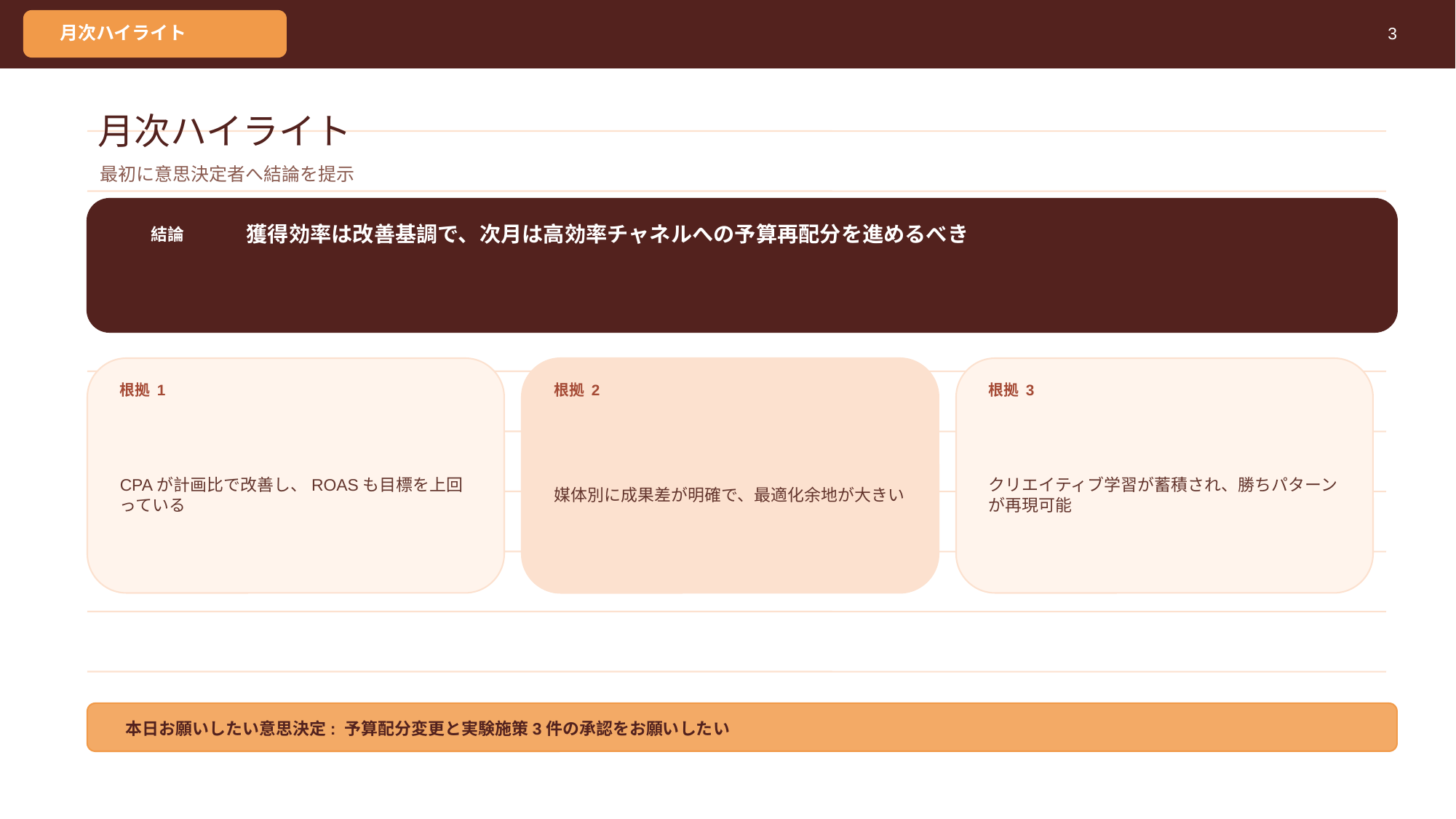

月次ハイライト
3
月次ハイライト

最初に意思決定者へ結論を提示

獲得効率は改善基調で、次月は高効率チャネルへの予算再配分を進めるべき
結論

根拠 1
根拠 2
根拠 3
CPAが計画比で改善し、ROASも目標を上回っている
媒体別に成果差が明確で、最適化余地が大きい
クリエイティブ学習が蓄積され、勝ちパターンが再現可能

本日お願いしたい意思決定: 予算配分変更と実験施策3件の承認をお願いしたい